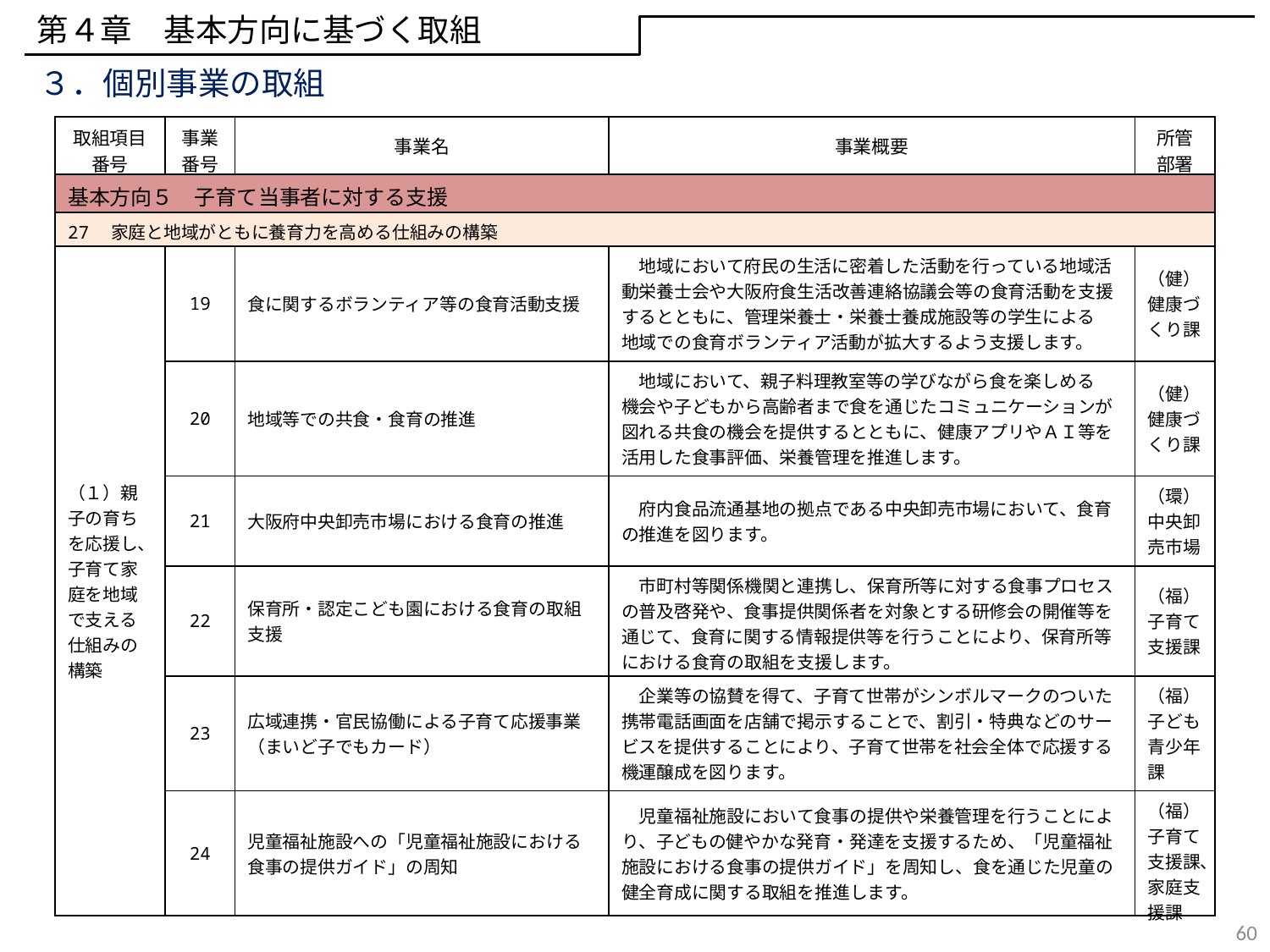

第４章　基本方向に基づく取組
３．個別事業の取組
| 取組項目 番号 | 事業 番号 | 事業名 | 事業概要 | 所管 部署 |
| --- | --- | --- | --- | --- |
| 基本方向５　子育て当事者に対する支援 |  |  |  |  |
| 27　家庭と地域がともに養育力を高める仕組みの構築 |  |  |  |  |
| （１）親子の育ちを応援し、子育て家庭を地域で支える仕組みの構築 | 19 | 食に関するボランティア等の食育活動支援 | 地域において府民の生活に密着した活動を行っている地域活動栄養士会や大阪府食生活改善連絡協議会等の食育活動を支援するとともに、管理栄養士・栄養士養成施設等の学生による 地域での食育ボランティア活動が拡大するよう支援します。 | （健）健康づくり課 |
| （１）親子の育ちを応援し、子育て家庭を地域で支える仕組みの構築 | 20 | 地域等での共食・食育の推進 | 地域において、親子料理教室等の学びながら食を楽しめる 機会や子どもから高齢者まで食を通じたコミュニケーションが図れる共食の機会を提供するとともに、健康アプリやＡＩ等を活用した食事評価、栄養管理を推進します。 | （健）健康づくり課 |
|  | 21 | 大阪府中央卸売市場における食育の推進 | 府内食品流通基地の拠点である中央卸売市場において、食育の推進を図ります。 | （環）中央卸売市場 |
|  | 22 | 保育所・認定こども園における食育の取組支援 | 市町村等関係機関と連携し、保育所等に対する食事プロセスの普及啓発や、食事提供関係者を対象とする研修会の開催等を 通じて、食育に関する情報提供等を行うことにより、保育所等における食育の取組を支援します。 | （福）子育て支援課 |
|  | 23 | 広域連携・官民協働による子育て応援事業（まいど子でもカード） | 企業等の協賛を得て、子育て世帯がシンボルマークのついた携帯電話画面を店舗で掲示することで、割引・特典などのサービスを提供することにより、子育て世帯を社会全体で応援する機運醸成を図ります。 | （福）子ども青少年課 |
|  | 24 | 児童福祉施設への「児童福祉施設における食事の提供ガイド」の周知 | 児童福祉施設において食事の提供や栄養管理を行うことにより、子どもの健やかな発育・発達を支援するため、「児童福祉施設における食事の提供ガイド」を周知し、食を通じた児童の健全育成に関する取組を推進します。 | （福）子育て支援課、家庭支援課 |
60